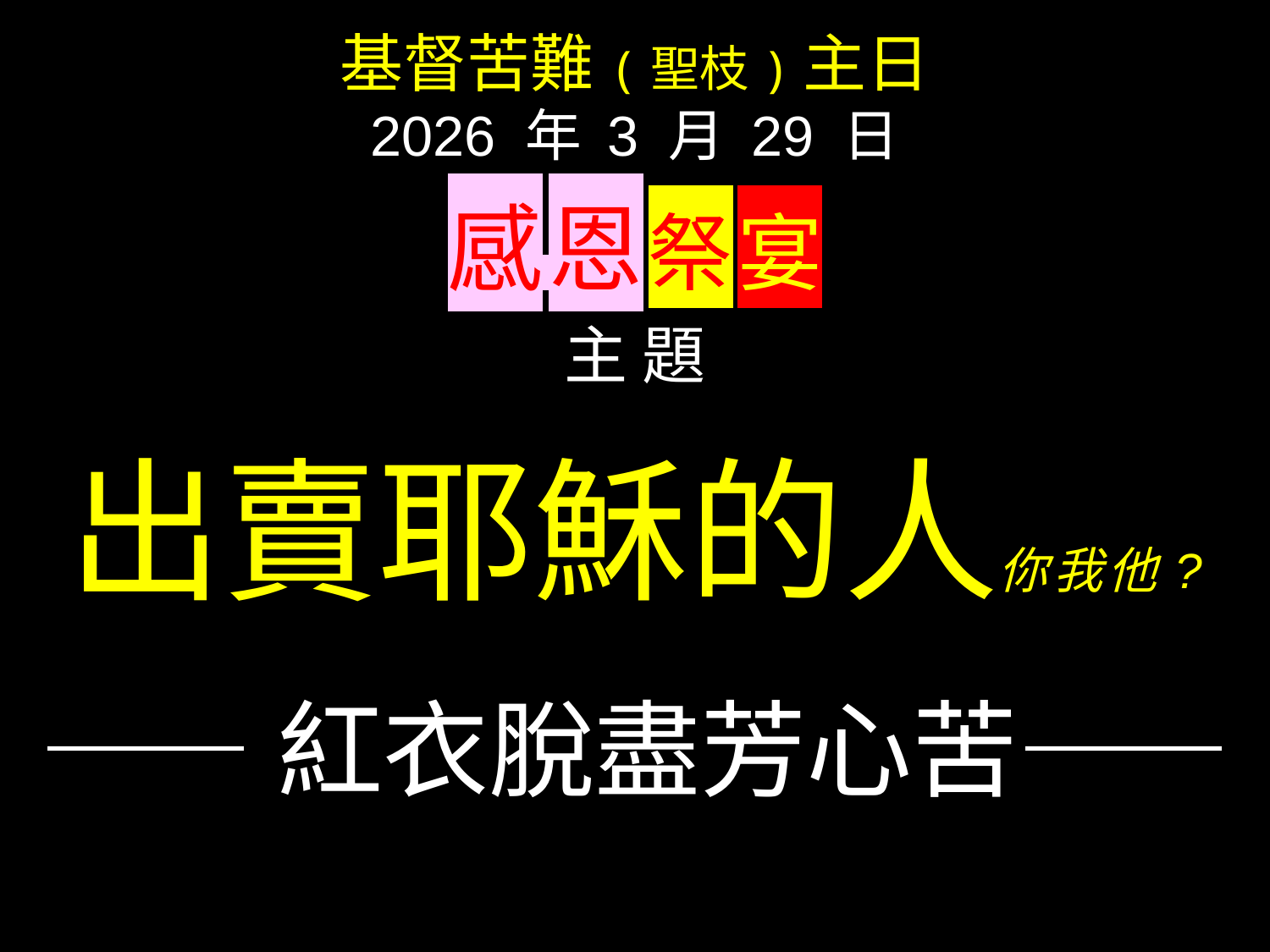

基督苦難(聖枝)主日
2026 年 3 月 29 日
感 恩 祭 宴

主 題
出賣耶穌的人你我他?
——紅衣脫盡芳心苦——